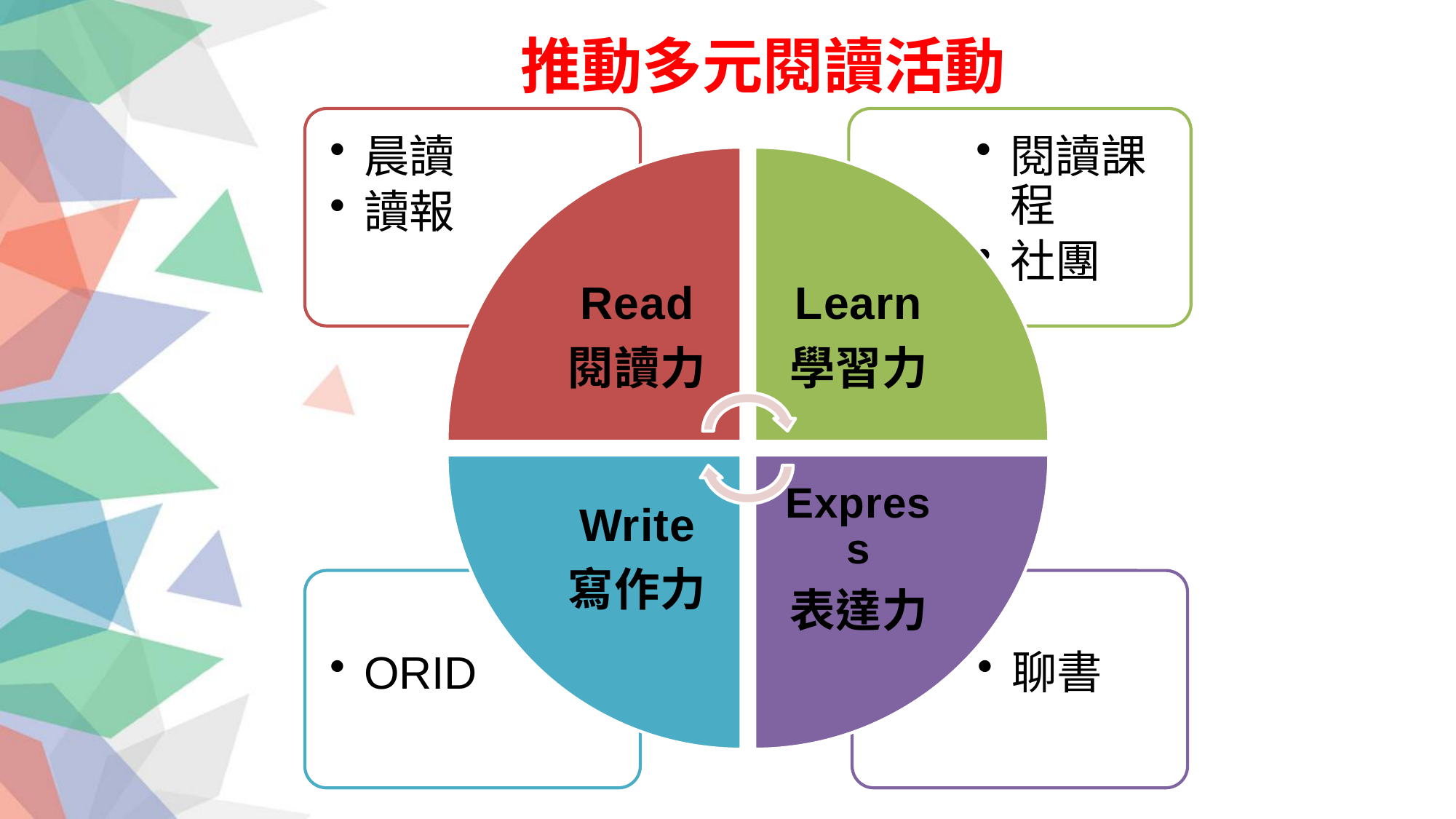

推動多元閱讀活動
聊書
ORID
閱讀課程
社團
晨讀
讀報
Read
閱讀力
Learn
學習力
Express
表達力
Write
寫作力